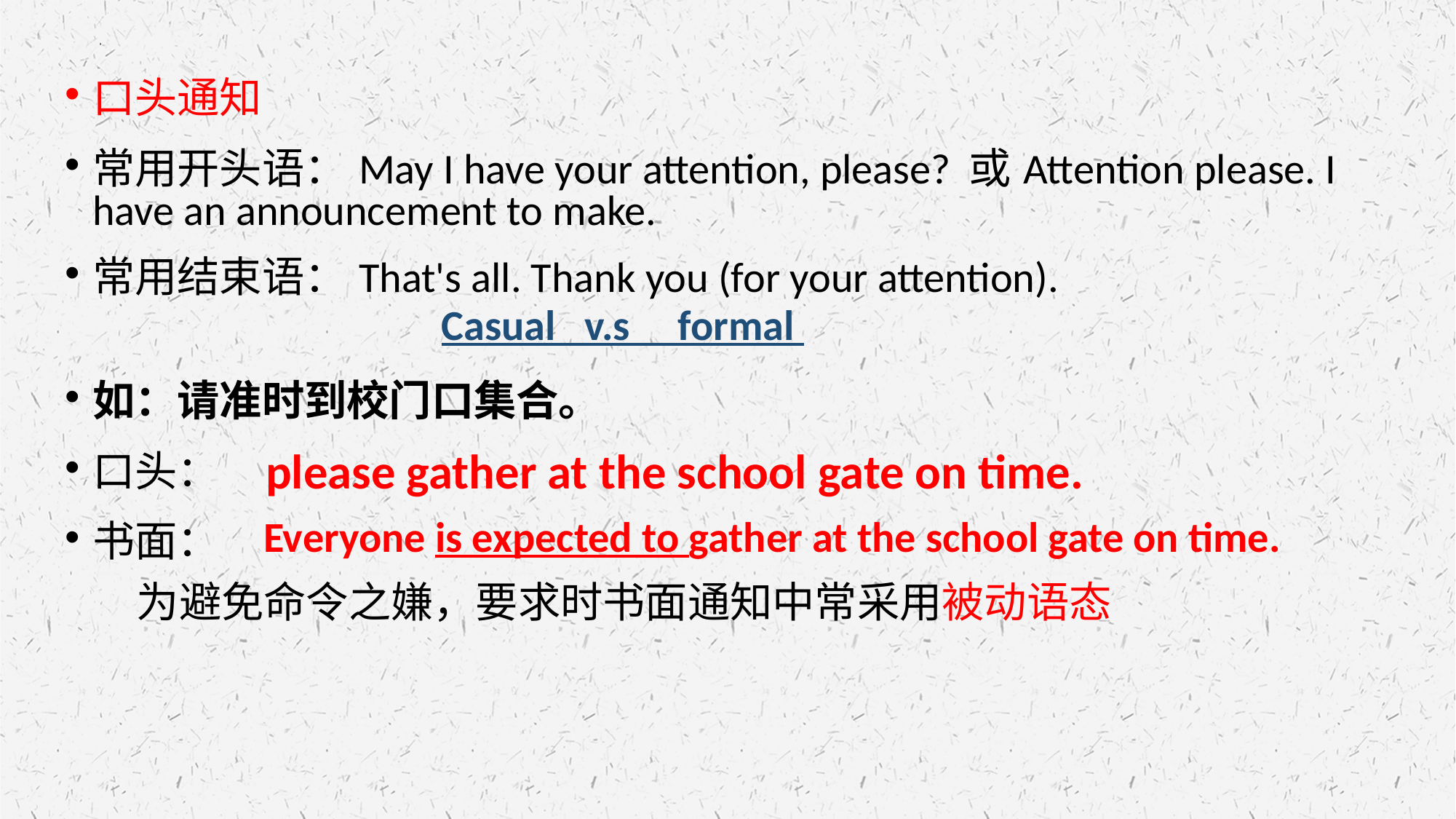

口头通知
常用开头语：May I have your attention, please? 或Attention please. I have an announcement to make.
常用结束语：That's all. Thank you (for your attention).

如：请准时到校门口集合。
口头：
书面：
Casual   v.s     formal
please gather at the school gate on time.
Everyone is expected to gather at the school gate on time.
为避免命令之嫌，要求时书面通知中常采用被动语态